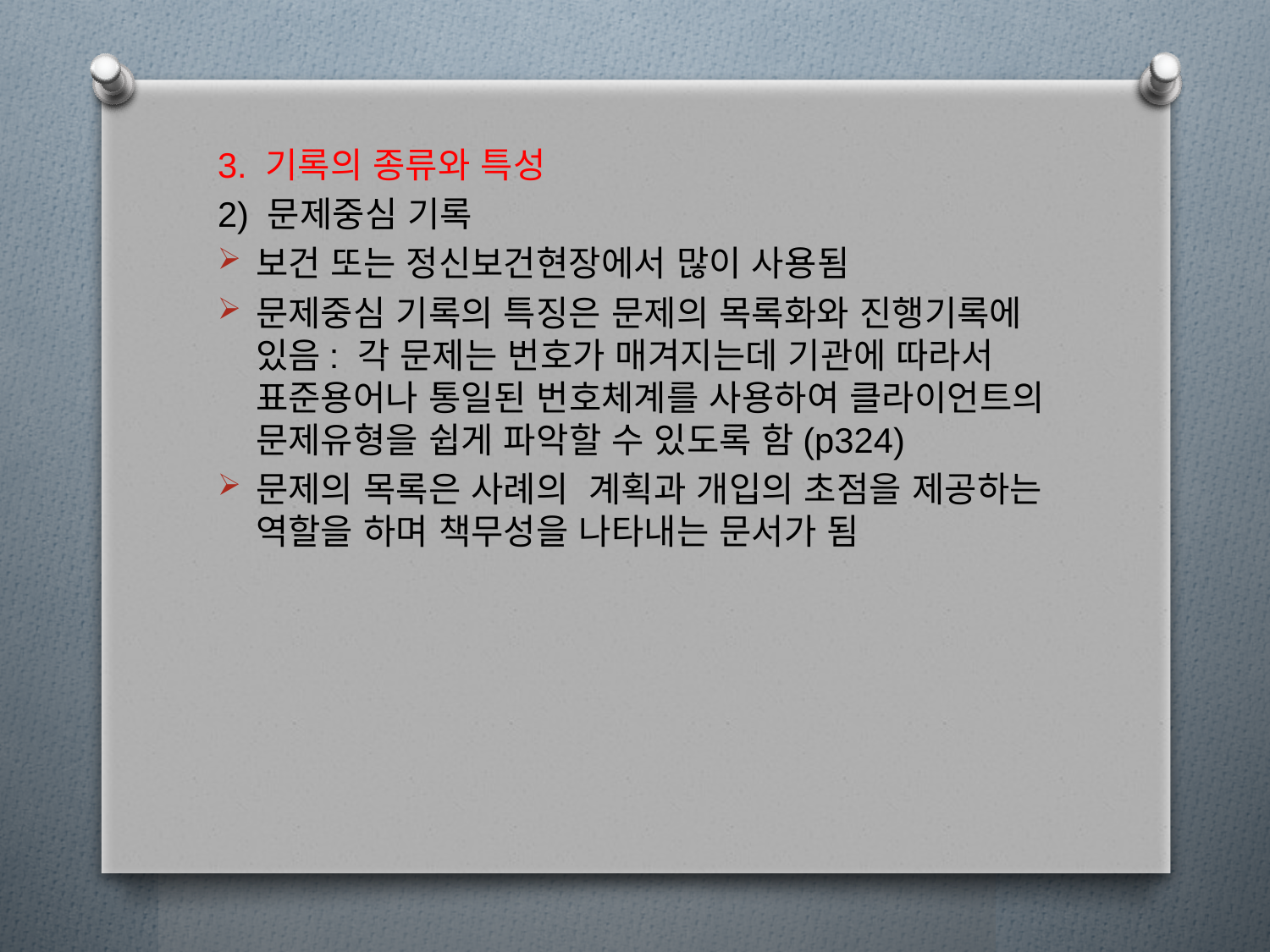

3. 기록의 종류와 특성
2) 문제중심 기록
보건 또는 정신보건현장에서 많이 사용됨
문제중심 기록의 특징은 문제의 목록화와 진행기록에 있음: 각 문제는 번호가 매겨지는데 기관에 따라서 표준용어나 통일된 번호체계를 사용하여 클라이언트의 문제유형을 쉽게 파악할 수 있도록 함(p324)
문제의 목록은 사례의  계획과 개입의 초점을 제공하는 역할을 하며 책무성을 나타내는 문서가 됨